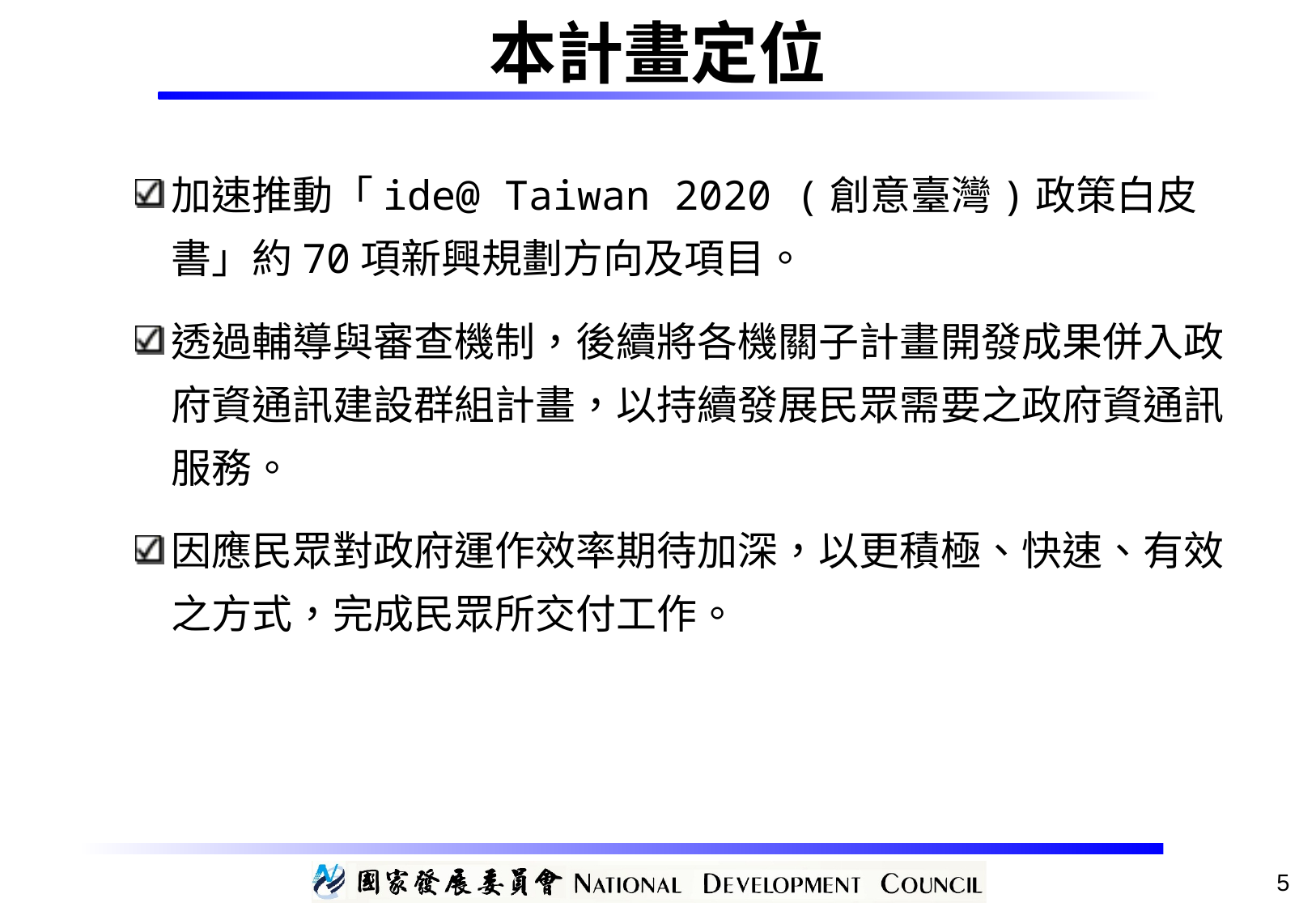

# 本計畫定位
加速推動「ide@ Taiwan 2020 (創意臺灣)政策白皮書」約70項新興規劃方向及項目。
透過輔導與審查機制，後續將各機關子計畫開發成果併入政府資通訊建設群組計畫，以持續發展民眾需要之政府資通訊服務。
因應民眾對政府運作效率期待加深，以更積極、快速、有效之方式，完成民眾所交付工作。
5